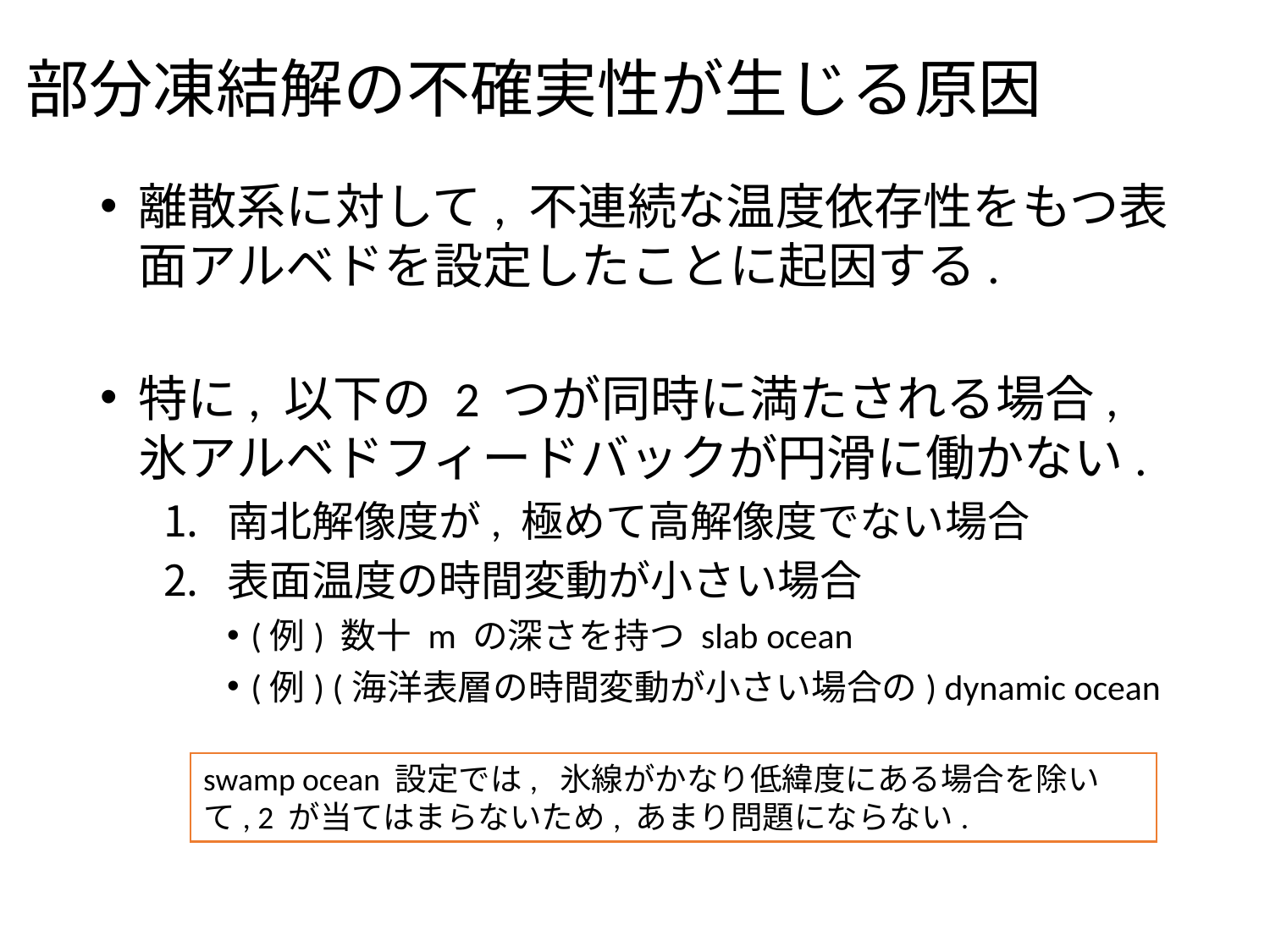

# 部分凍結解の不確実性が生じる原因
離散系に対して, 不連続な温度依存性をもつ表面アルベドを設定したことに起因する.

特に, 以下の 2 つが同時に満たされる場合, 氷アルベドフィードバックが円滑に働かない.
南北解像度が, 極めて高解像度でない場合
表面温度の時間変動が小さい場合
(例) 数十 m の深さを持つ slab ocean
(例) (海洋表層の時間変動が小さい場合の) dynamic ocean
swamp ocean 設定では,  氷線がかなり低緯度にある場合を除いて, 2 が当てはまらないため, あまり問題にならない.